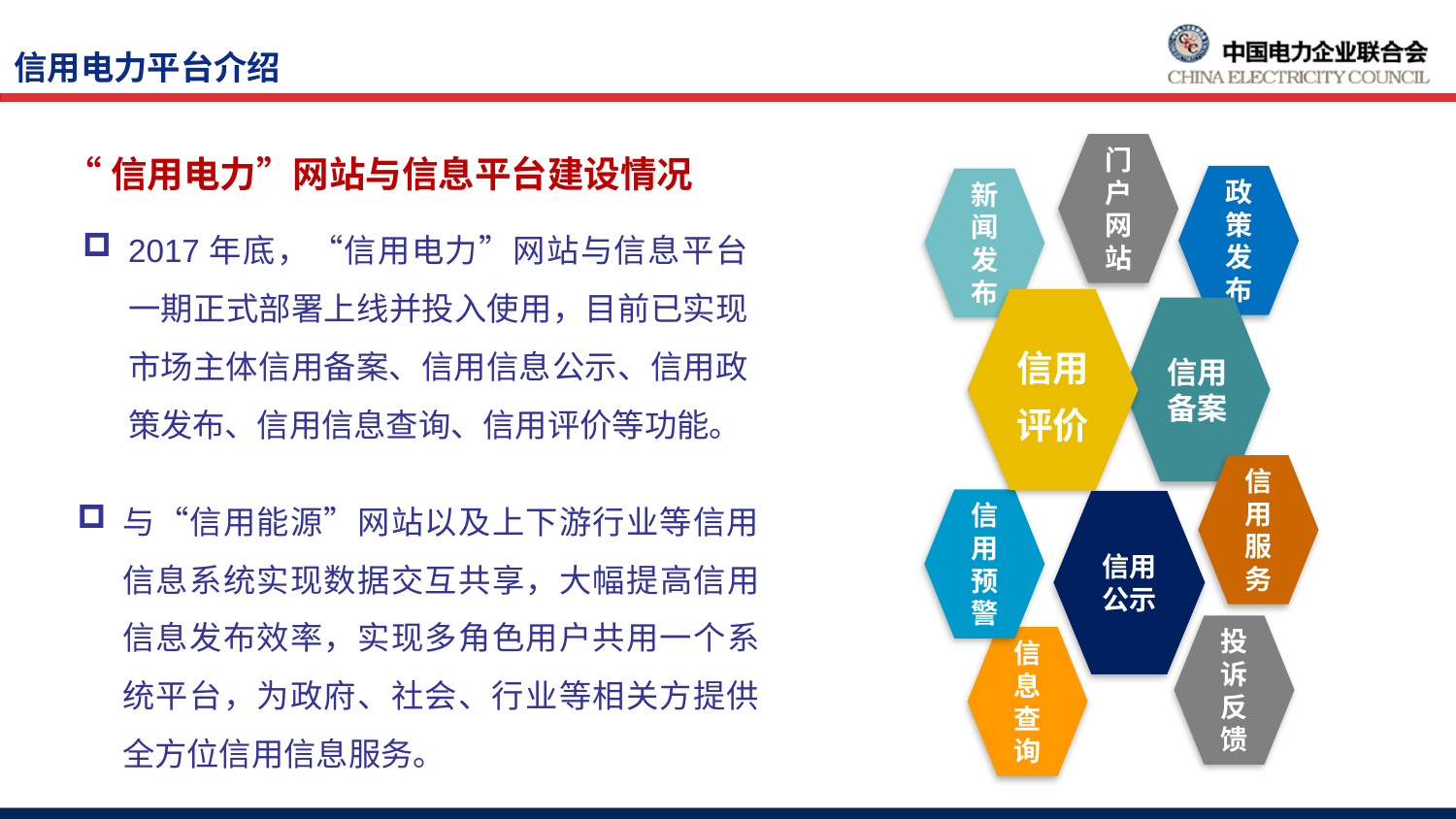

信用电力平台介绍

“信用电力”网站与信息平台建设情况
门户网站
政策发布
新闻发布
2017年底，“信用电力”网站与信息平台一期正式部署上线并投入使用，目前已实现市场主体信用备案、信用信息公示、信用政策发布、信用信息查询、信用评价等功能。
信用
评价
信用
备案
信用服务
与“信用能源”网站以及上下游行业等信用信息系统实现数据交互共享，大幅提高信用信息发布效率，实现多角色用户共用一个系统平台，为政府、社会、行业等相关方提供全方位信用信息服务。
信用预警
信用公示
投诉反馈
信息查询